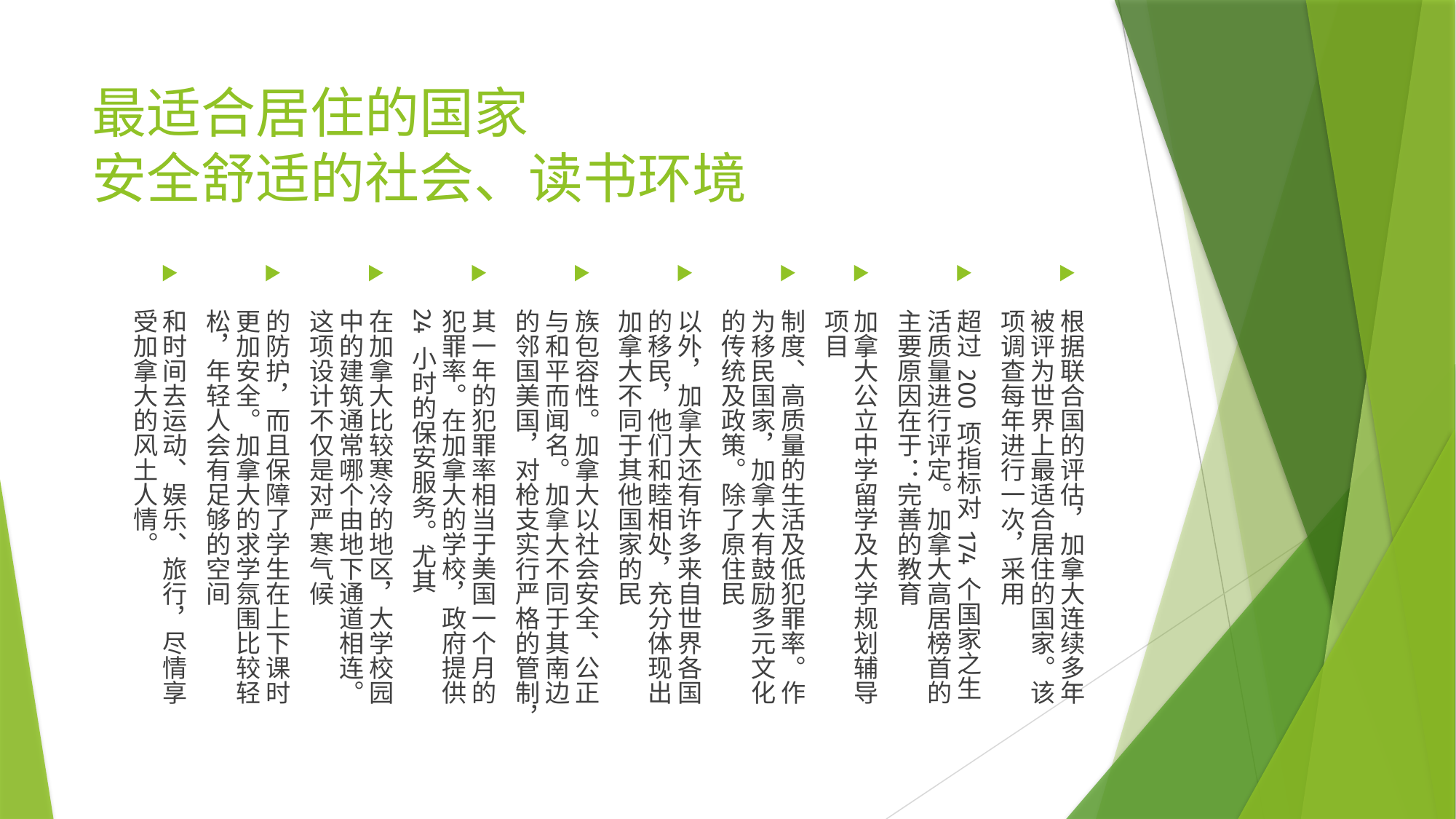

# 最适合居住的国家 安全舒适的社会、读书环境
根据联合国的评估，加拿大连续多年被评为世界上最适合居住的国家。该项调查每年进行一次，采用
超过 200 项指标对 174 个国家之生活质量进行评定。加拿大高居榜首的主要原因在于：完善的教育
加拿大公立中学留学及大学规划辅导项目
制度、高质量的生活及低犯罪率。作为移民国家，加拿大有鼓励多元文化的传统及政策。除了原住民
以外，加拿大还有许多来自世界各国的移民，他们和睦相处，充分体现出加拿大不同于其他国家的民
族包容性。加拿大以社会安全、公正与和平而闻名。加拿大不同于其南边的邻国美国，对枪支实行严格的管制，
其一年的犯罪率相当于美国一个月的犯罪率。在加拿大的学校，政府提供 24 小时的保安服务。尤其
在加拿大比较寒冷的地区，大学校园中的建筑通常哪个由地下通道相连。这项设计不仅是对严寒气候
的防护，而且保障了学生在上下课时更加安全。加拿大的求学氛围比较轻松，年轻人会有足够的空间
和时间去运动、娱乐、旅行，尽情享受加拿大的风土人情。